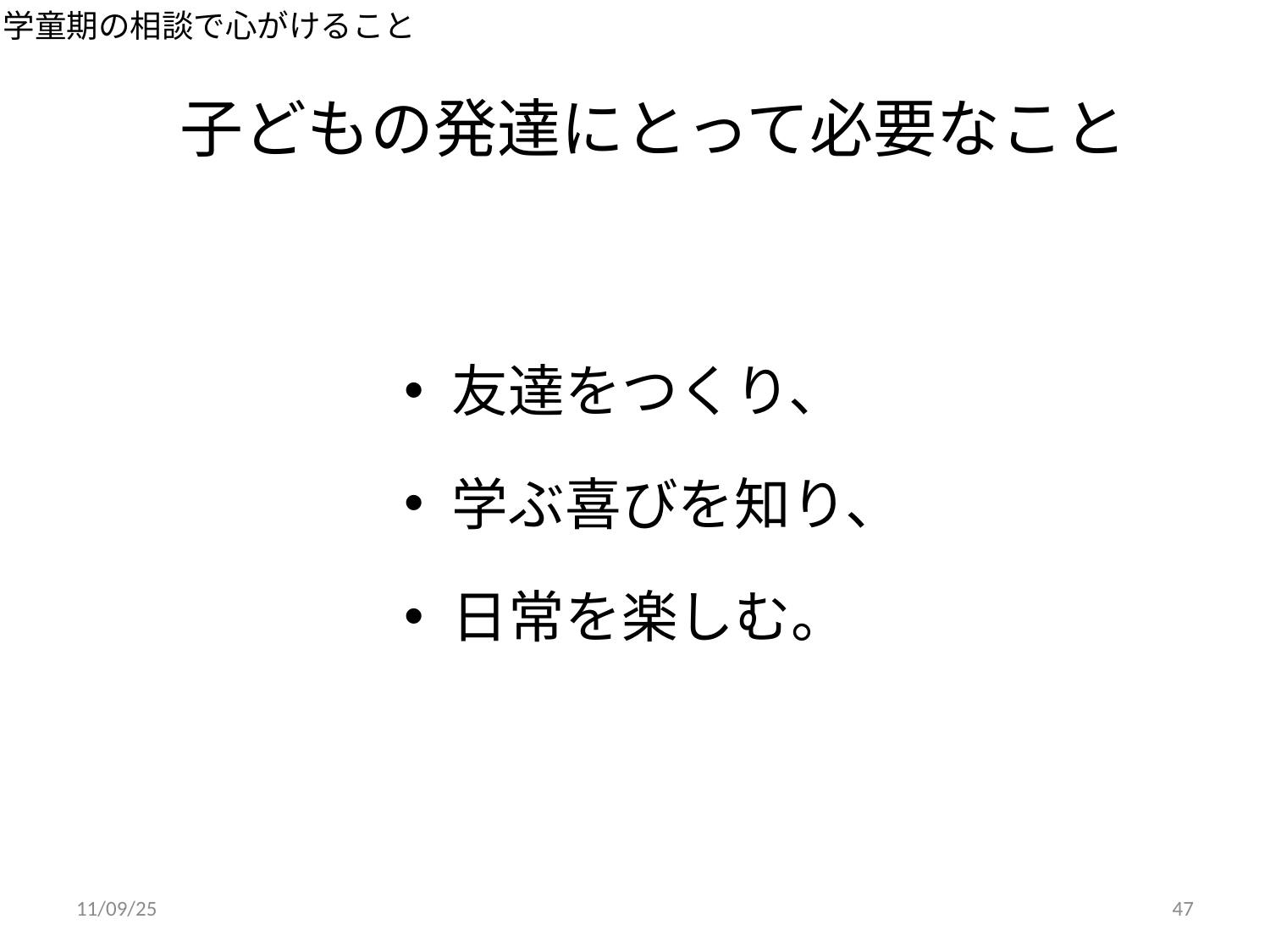

学童期の相談で心がけること
# 子どもの発達にとって必要なこと
友達をつくり、
学ぶ喜びを知り、
日常を楽しむ。
11/09/25
47